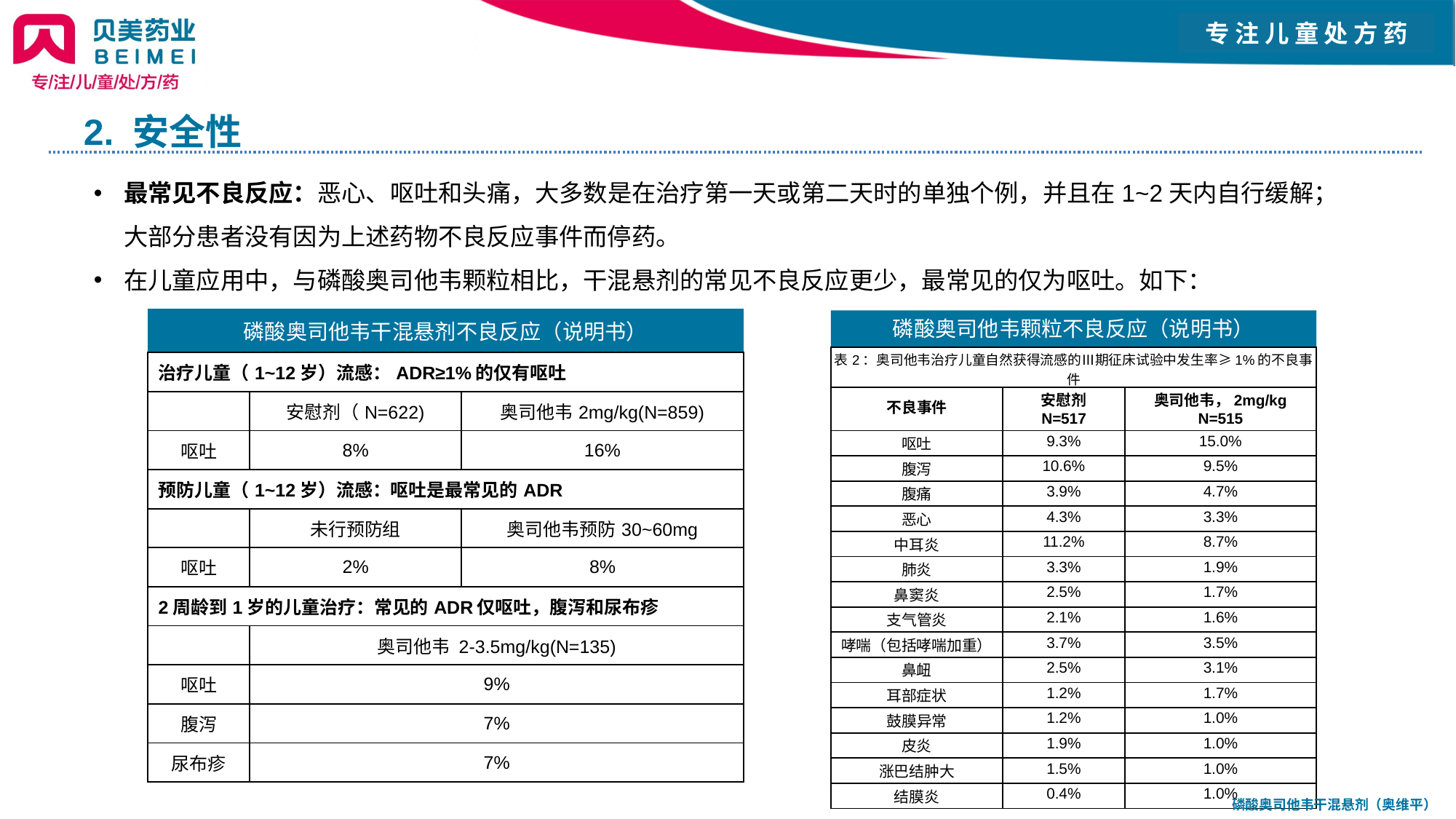

# 2. 安全性
最常见不良反应：恶心、呕吐和头痛，大多数是在治疗第一天或第二天时的单独个例，并且在1~2天内自行缓解；大部分患者没有因为上述药物不良反应事件而停药。
在儿童应用中，与磷酸奥司他韦颗粒相比，干混悬剂的常见不良反应更少，最常见的仅为呕吐。如下：
| 磷酸奥司他韦干混悬剂不良反应（说明书） |  |  |
| --- | --- | --- |
| 治疗儿童（1~12岁）流感：ADR≥1%的仅有呕吐 |  |  |
|  | 安慰剂（N=622) | 奥司他韦2mg/kg(N=859) |
| 呕吐 | 8% | 16% |
| 预防儿童（1~12岁）流感：呕吐是最常见的ADR |  |  |
|  | 未行预防组 | 奥司他韦预防30~60mg |
| 呕吐 | 2% | 8% |
| 2周龄到1岁的儿童治疗：常见的ADR仅呕吐，腹泻和尿布疹 |  |  |
|  | 奥司他韦 2-3.5mg/kg(N=135) |  |
| 呕吐 | 9% |  |
| 腹泻 | 7% |  |
| 尿布疹 | 7% |  |
磷酸奥司他韦颗粒不良反应（说明书）
| 表2：奥司他韦治疗儿童自然获得流感的Ⅲ期征床试验中发生率≥1%的不良事件 |  |  |
| --- | --- | --- |
| 不良事件 | 安慰剂 N=517 | 奥司他韦，2mg/kg N=515 |
| 呕吐 | 9.3% | 15.0% |
| 腹泻 | 10.6% | 9.5% |
| 腹痛 | 3.9% | 4.7% |
| 恶心 | 4.3% | 3.3% |
| 中耳炎 | 11.2% | 8.7% |
| 肺炎 | 3.3% | 1.9% |
| 鼻窦炎 | 2.5% | 1.7% |
| 支气管炎 | 2.1% | 1.6% |
| 哮喘（包括哮喘加重） | 3.7% | 3.5% |
| 鼻衄 | 2.5% | 3.1% |
| 耳部症状 | 1.2% | 1.7% |
| 鼓膜异常 | 1.2% | 1.0% |
| 皮炎 | 1.9% | 1.0% |
| 涨巴结肿大 | 1.5% | 1.0% |
| 结膜炎 | 0.4% | 1.0% |
磷酸奥司他韦干混悬剂（奥维平）